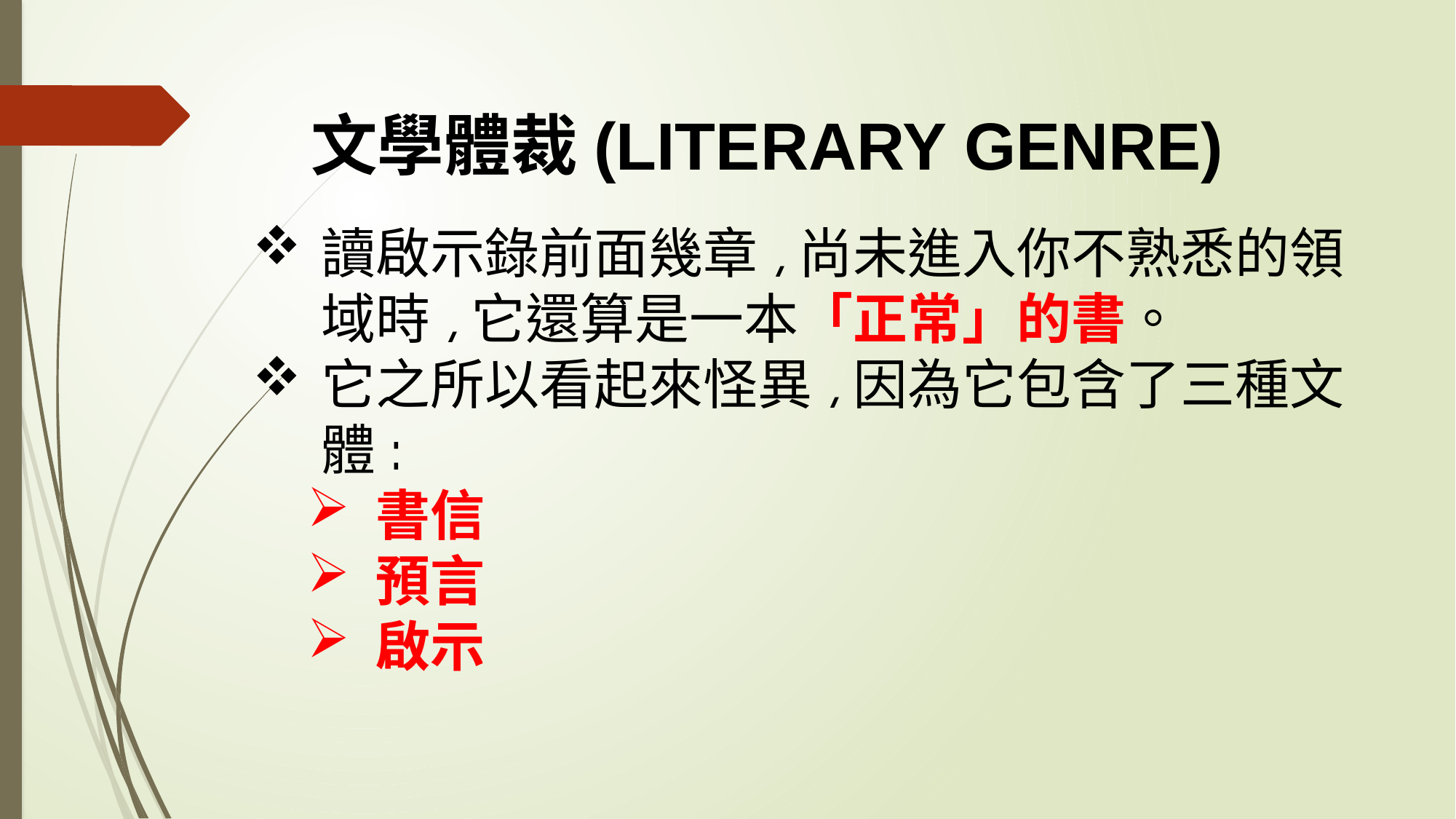

文學體裁(Literary Genre)
讀啟示錄前面幾章,尚未進入你不熟悉的領域時,它還算是一本「正常」的書。
它之所以看起來怪異,因為它包含了三種文體:
書信
預言
啟示